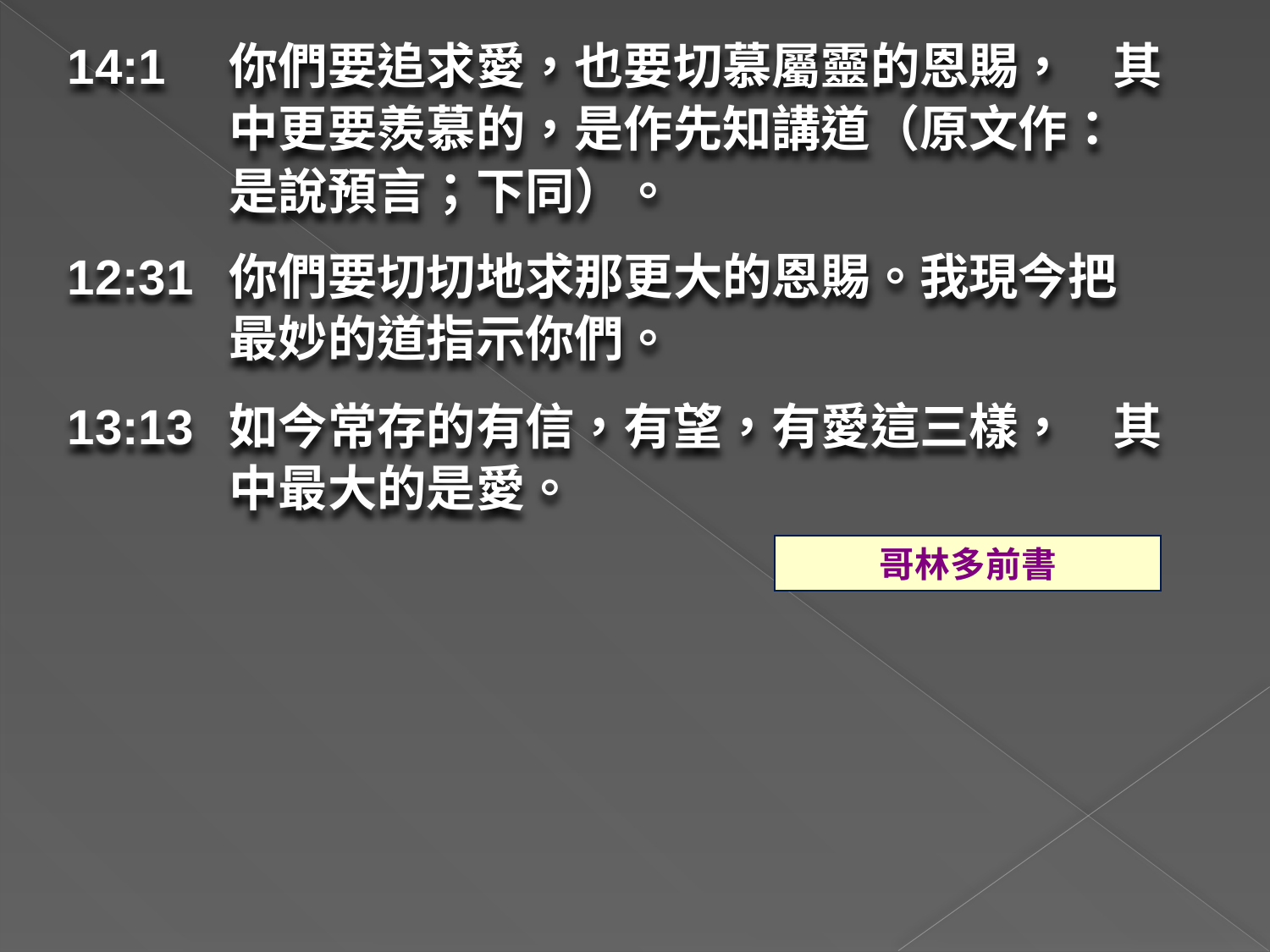

14:1	你們要追求愛，也要切慕屬靈的恩賜，    其中更要羨慕的，是作先知講道（原文作：是說預言；下同）。
12:31	你們要切切地求那更大的恩賜。我現今把最妙的道指示你們。
13:13	如今常存的有信，有望，有愛這三樣，    其中最大的是愛。
哥林多前書